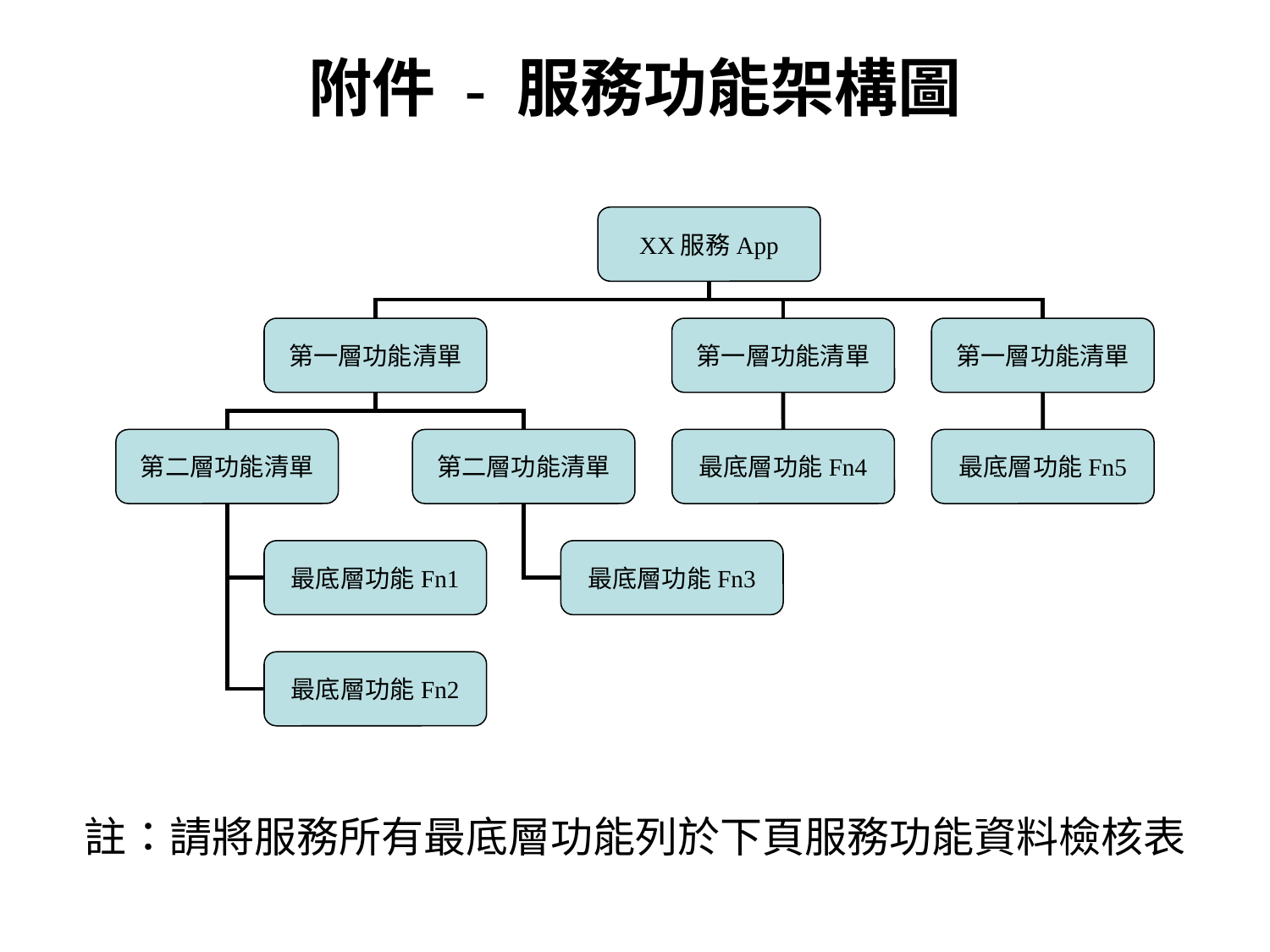

附件 - 服務功能架構圖
XX服務App
第一層功能清單
第一層功能清單
第一層功能清單
第二層功能清單
第二層功能清單
最底層功能Fn4
最底層功能Fn5
最底層功能Fn1
最底層功能Fn3
最底層功能Fn2
註：請將服務所有最底層功能列於下頁服務功能資料檢核表